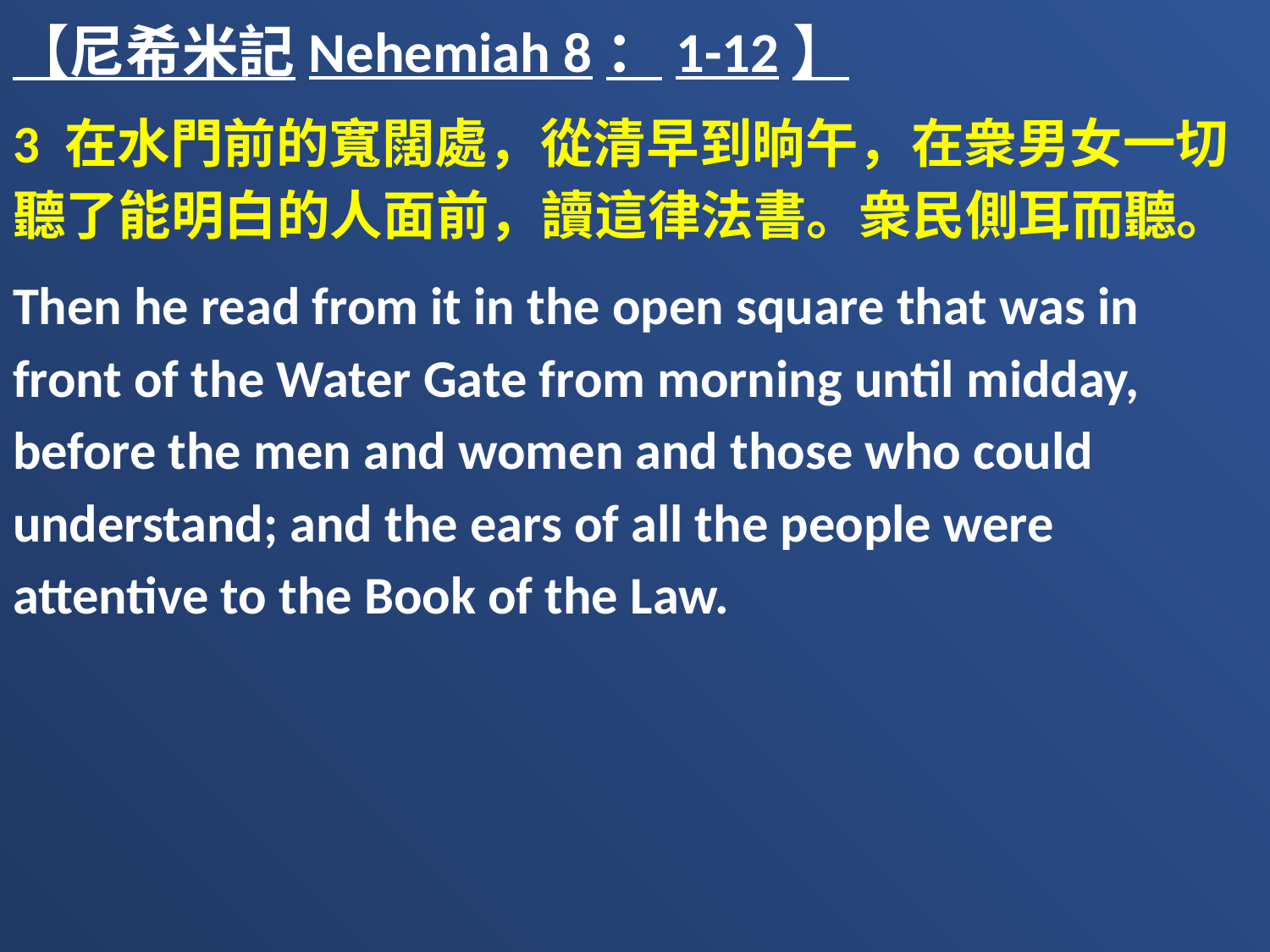

【尼希米記Nehemiah 8：1-12】
3 在水門前的寬闊處，從清早到晌午，在衆男女一切聽了能明白的人面前，讀這律法書。衆民側耳而聽。
Then he read from it in the open square that was in front of the Water Gate from morning until midday, before the men and women and those who could understand; and the ears of all the people were attentive to the Book of the Law.